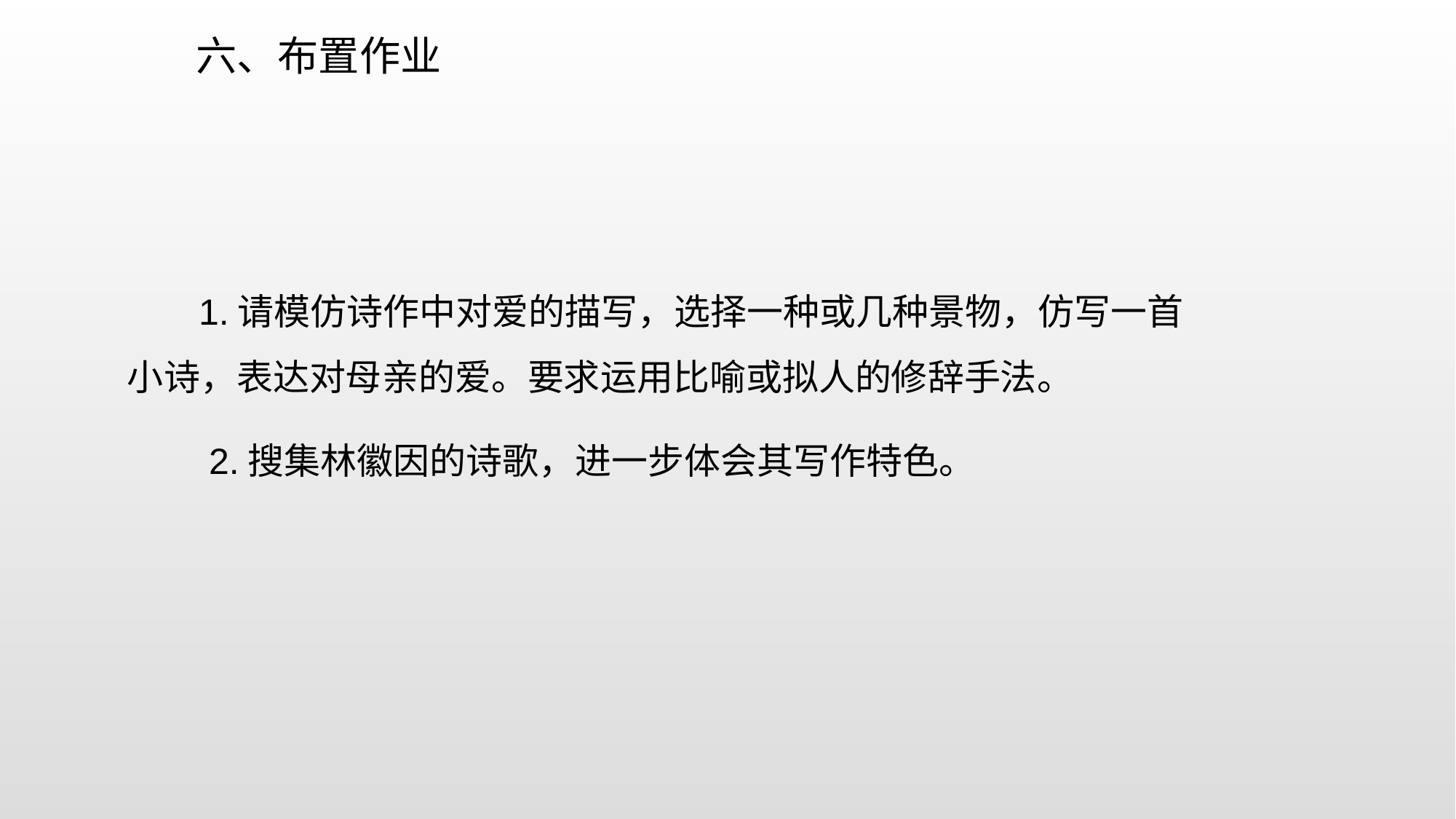

六、布置作业
       1.请模仿诗作中对爱的描写，选择一种或几种景物，仿写一首小诗，表达对母亲的爱。要求运用比喻或拟人的修辞手法。
        2.搜集林徽因的诗歌，进一步体会其写作特色。